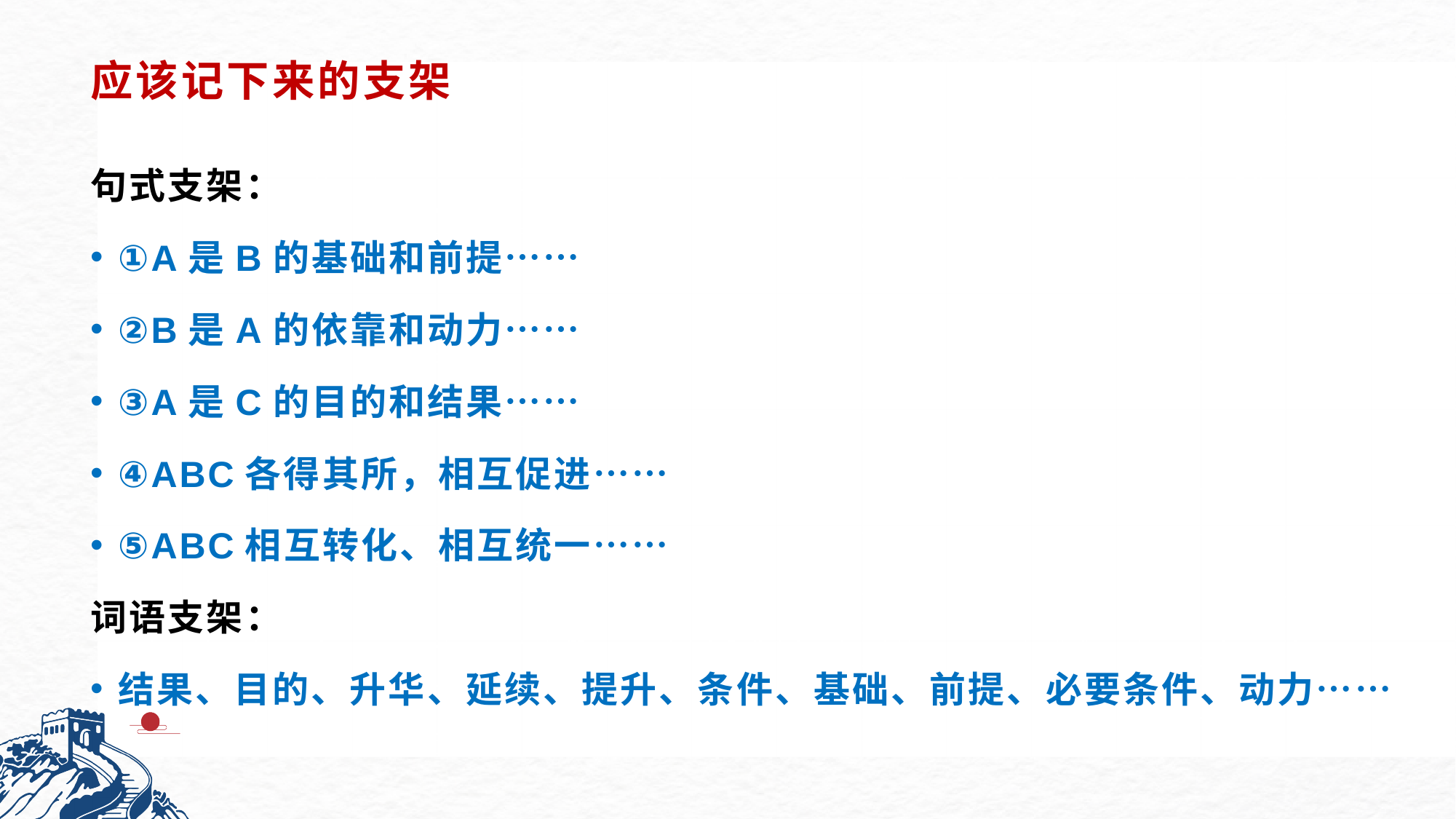

# 应该记下来的支架
句式支架：
①A是B的基础和前提……
②B是A的依靠和动力……
③A是C的目的和结果……
④ABC各得其所，相互促进……
⑤ABC相互转化、相互统一……
词语支架：
结果、目的、升华、延续、提升、条件、基础、前提、必要条件、动力……